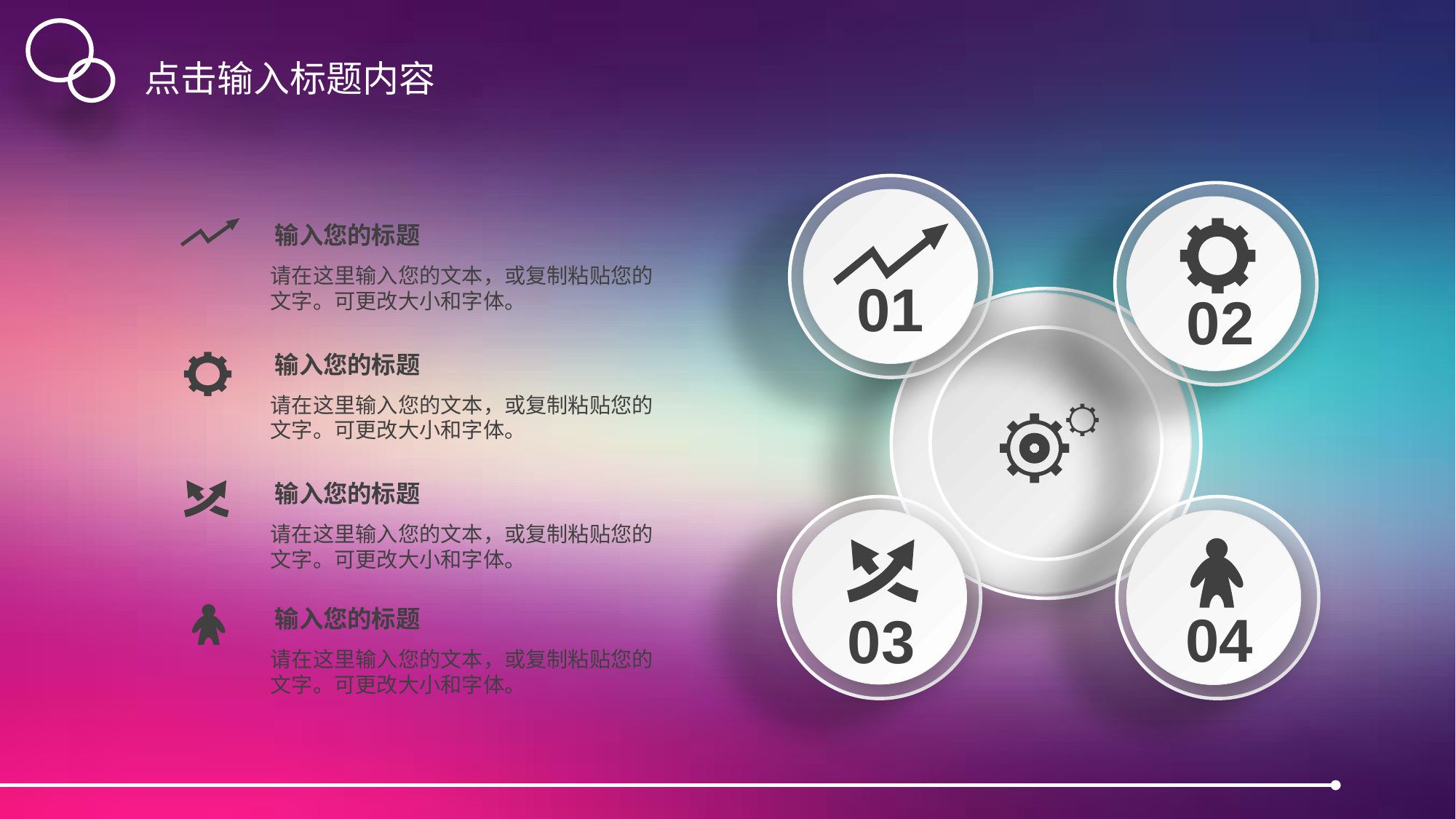

点击输入标题内容

01

02
输入您的标题

请在这里输入您的文本，或复制粘贴您的文字。可更改大小和字体。

输入您的标题

请在这里输入您的文本，或复制粘贴您的文字。可更改大小和字体。
输入您的标题

请在这里输入您的文本，或复制粘贴您的文字。可更改大小和字体。

03

04
输入您的标题

请在这里输入您的文本，或复制粘贴您的文字。可更改大小和字体。